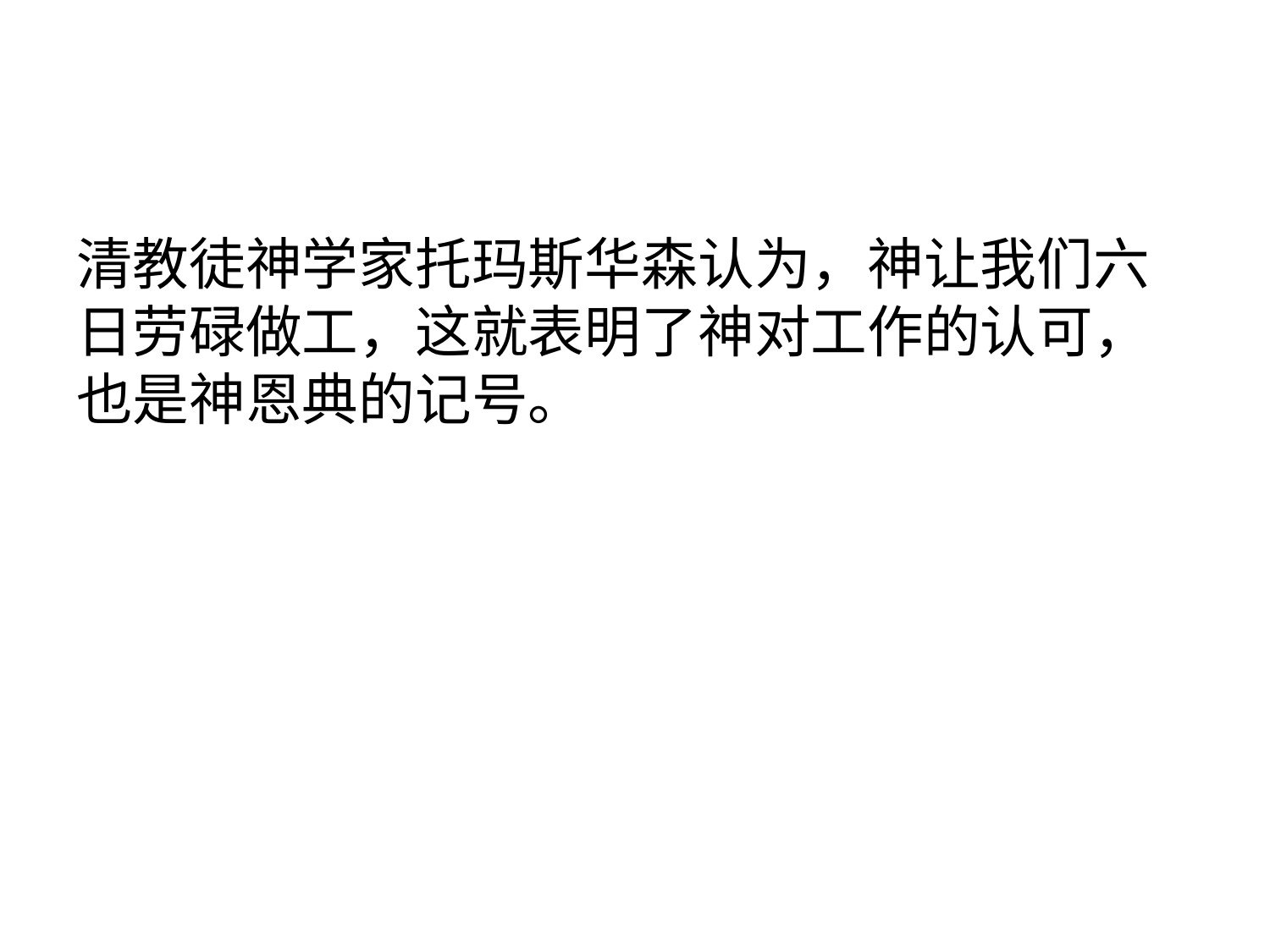

#
清教徒神学家托玛斯华森认为，神让我们六日劳碌做工，这就表明了神对工作的认可，也是神恩典的记号。